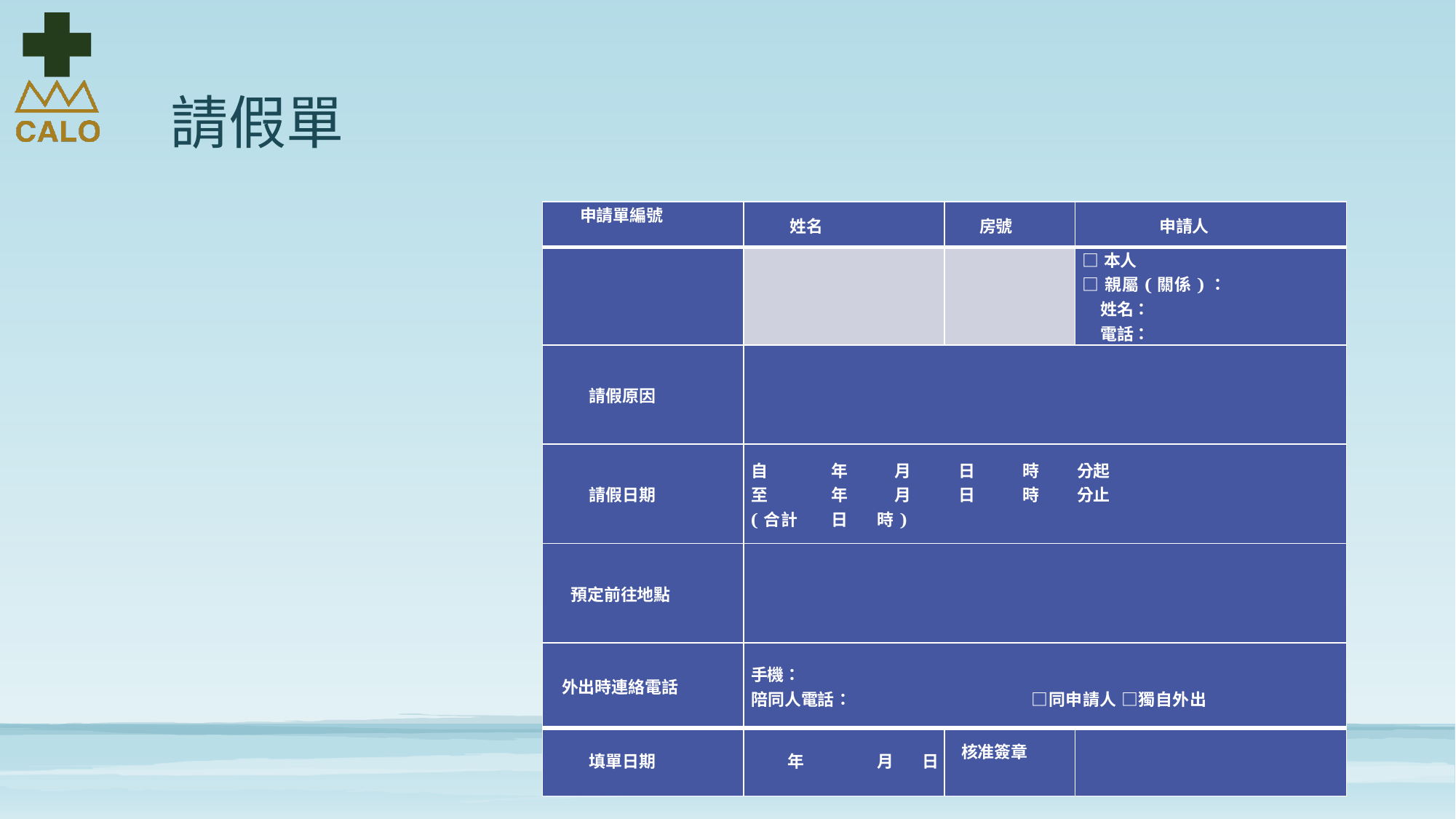

# 請假單
| 申請單編號 | 姓名 | 房號 | 申請人 |
| --- | --- | --- | --- |
|  |  |  | □本人 □親屬(關係)： 姓名： 電話： |
| 請假原因 |  |  |  |
| 請假日期 | 自 年 月 日 時 分起 至 年 月 日 時 分止 (合計 日 時) |  |  |
| 預定前往地點 |  |  |  |
| 外出時連絡電話 | 手機： 陪同人電話： □同申請人 □獨自外出 |  |  |
| 填單日期 | 年 月 日 | 核准簽章 |  |